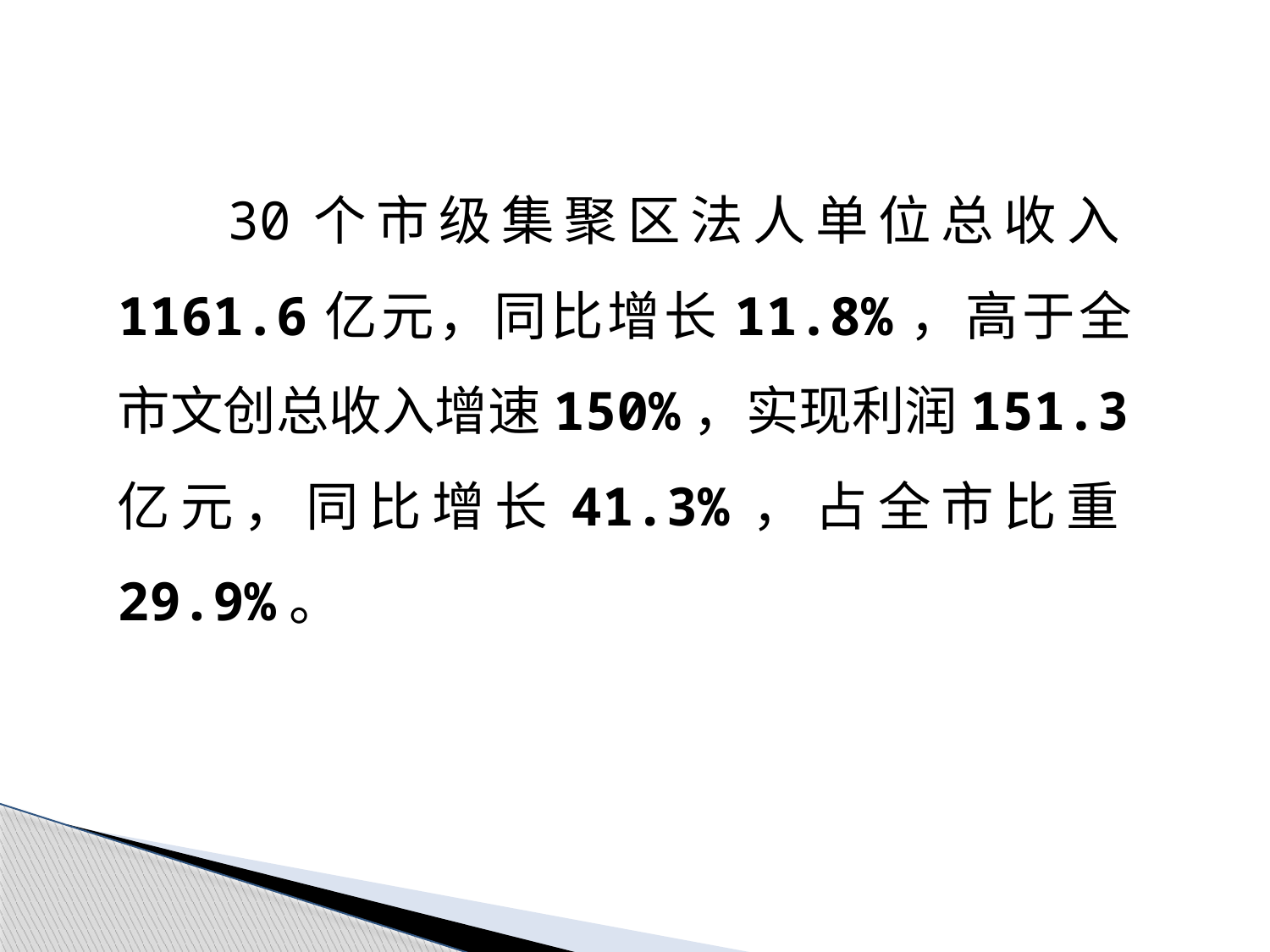

30个市级集聚区法人单位总收入1161.6亿元，同比增长11.8%，高于全市文创总收入增速150%，实现利润151.3亿元，同比增长41.3%，占全市比重29.9%。